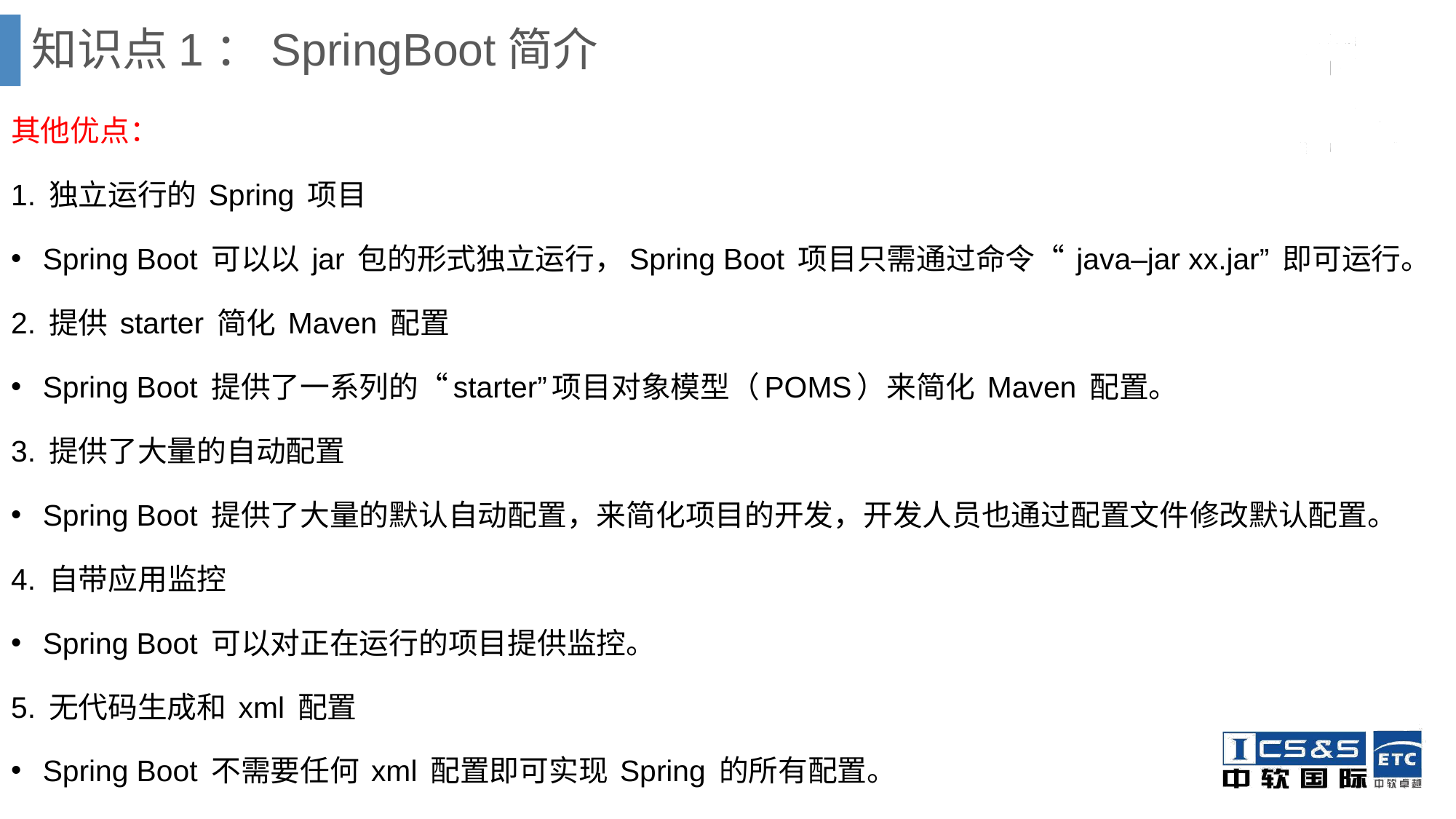

# 知识点1：SpringBoot简介
其他优点：
1. 独立运行的 Spring 项目
Spring Boot 可以以 jar 包的形式独立运行，Spring Boot 项目只需通过命令“ java–jar xx.jar” 即可运行。
2. 提供 starter 简化 Maven 配置
Spring Boot 提供了一系列的“starter”项目对象模型（POMS）来简化 Maven 配置。
3. 提供了大量的自动配置
Spring Boot 提供了大量的默认自动配置，来简化项目的开发，开发人员也通过配置文件修改默认配置。
4. 自带应用监控
Spring Boot 可以对正在运行的项目提供监控。
5. 无代码生成和 xml 配置
Spring Boot 不需要任何 xml 配置即可实现 Spring 的所有配置。